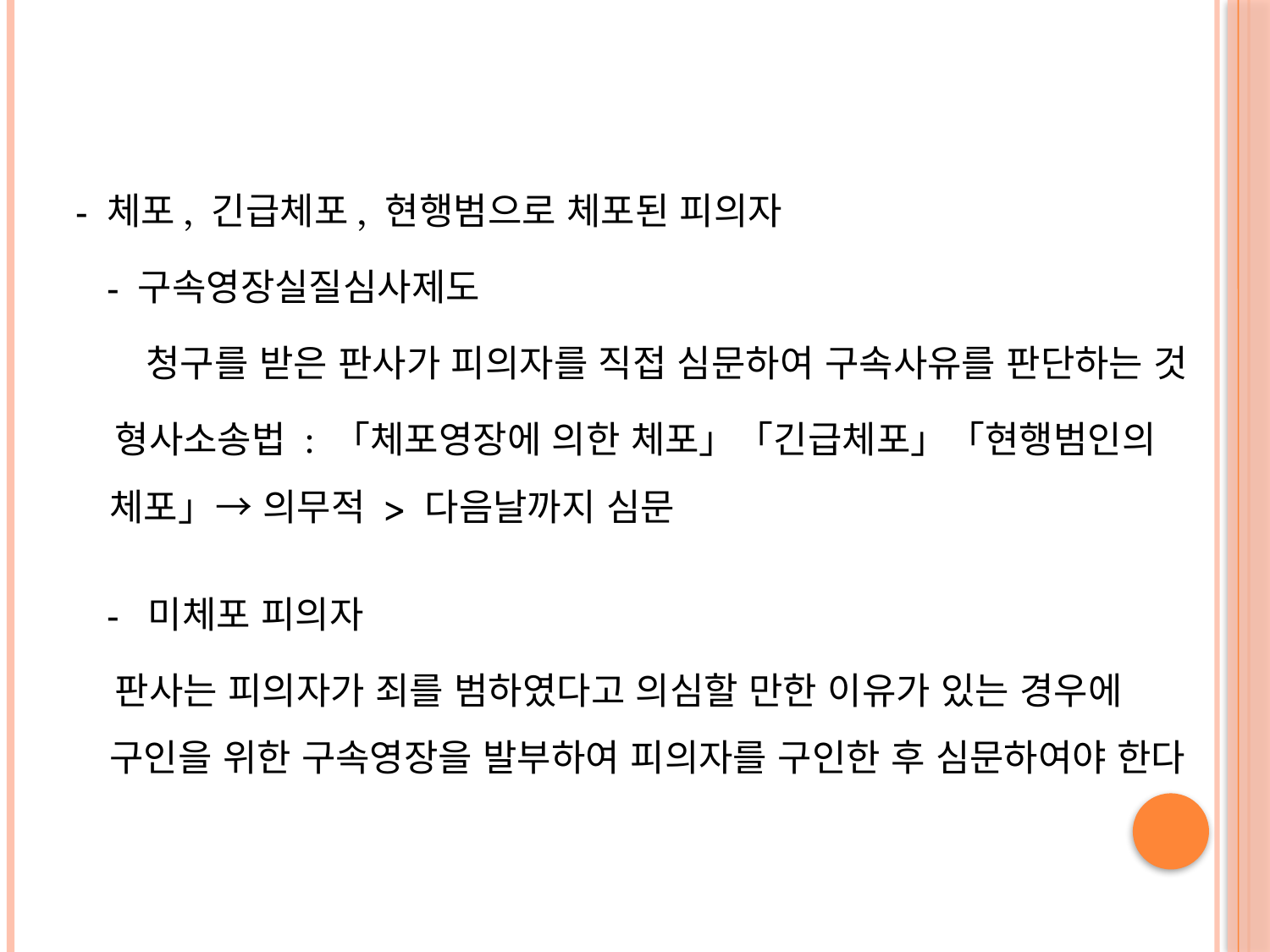

#
- 체포, 긴급체포, 현행범으로 체포된 피의자
   - 구속영장실질심사제도
      청구를 받은 판사가 피의자를 직접 심문하여 구속사유를 판단하는 것
   형사소송법 : 「체포영장에 의한 체포」「긴급체포」「현행범인의 체포」→ 의무적 > 다음날까지 심문

   -  미체포 피의자
   판사는 피의자가 죄를 범하였다고 의심할 만한 이유가 있는 경우에 구인을 위한 구속영장을 발부하여 피의자를 구인한 후 심문하여야 한다